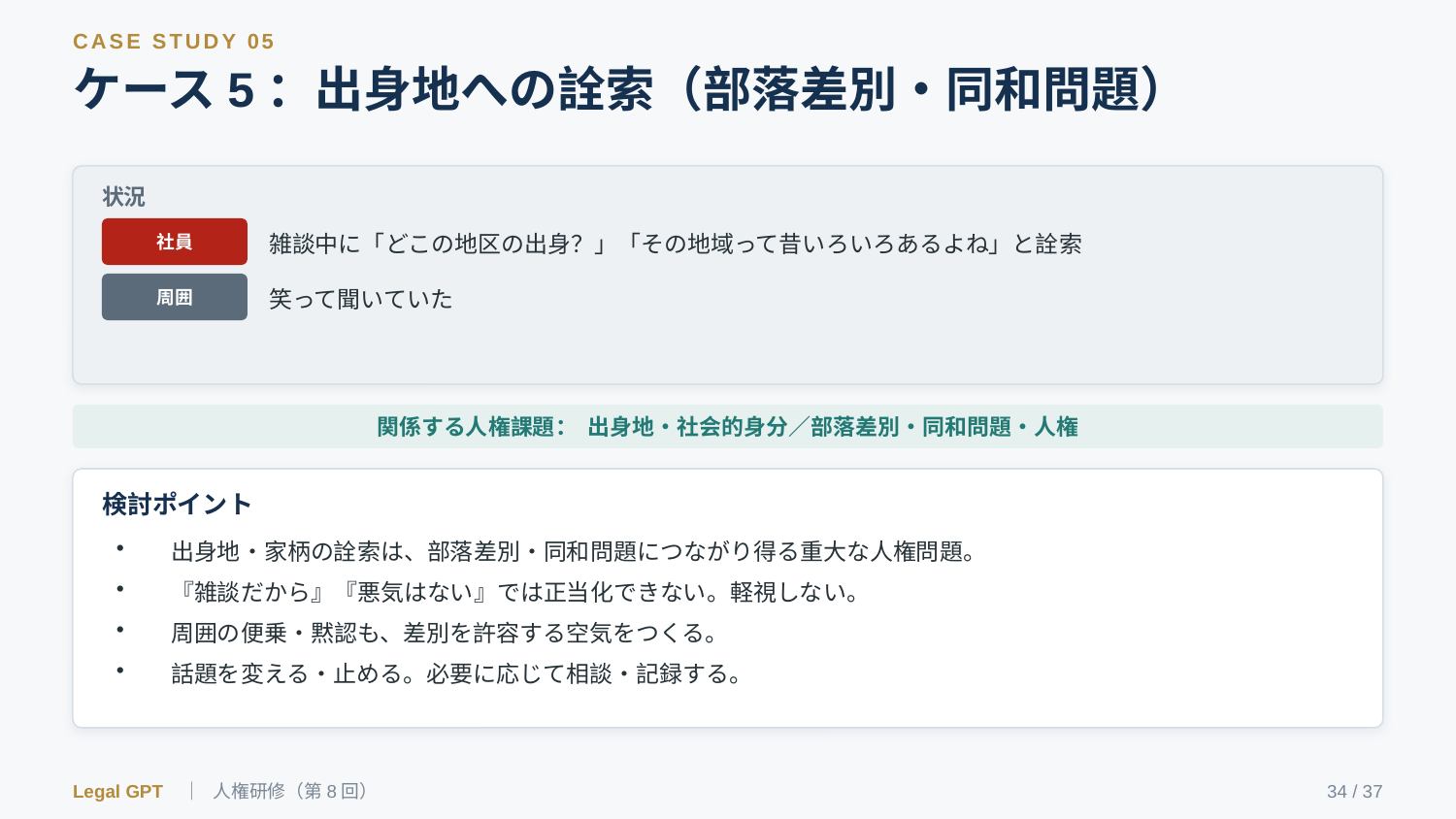

CASE STUDY 05
ケース5：出身地への詮索（部落差別・同和問題）

状況
雑談中に「どこの地区の出身？」「その地域って昔いろいろあるよね」と詮索

社員
笑って聞いていた

周囲

関係する人権課題：  出身地・社会的身分／部落差別・同和問題・人権

検討ポイント
出身地・家柄の詮索は、部落差別・同和問題につながり得る重大な人権問題。
『雑談だから』『悪気はない』では正当化できない。軽視しない。
周囲の便乗・黙認も、差別を許容する空気をつくる。
話題を変える・止める。必要に応じて相談・記録する。
Legal GPT   ｜   人権研修（第8回）
34 / 37